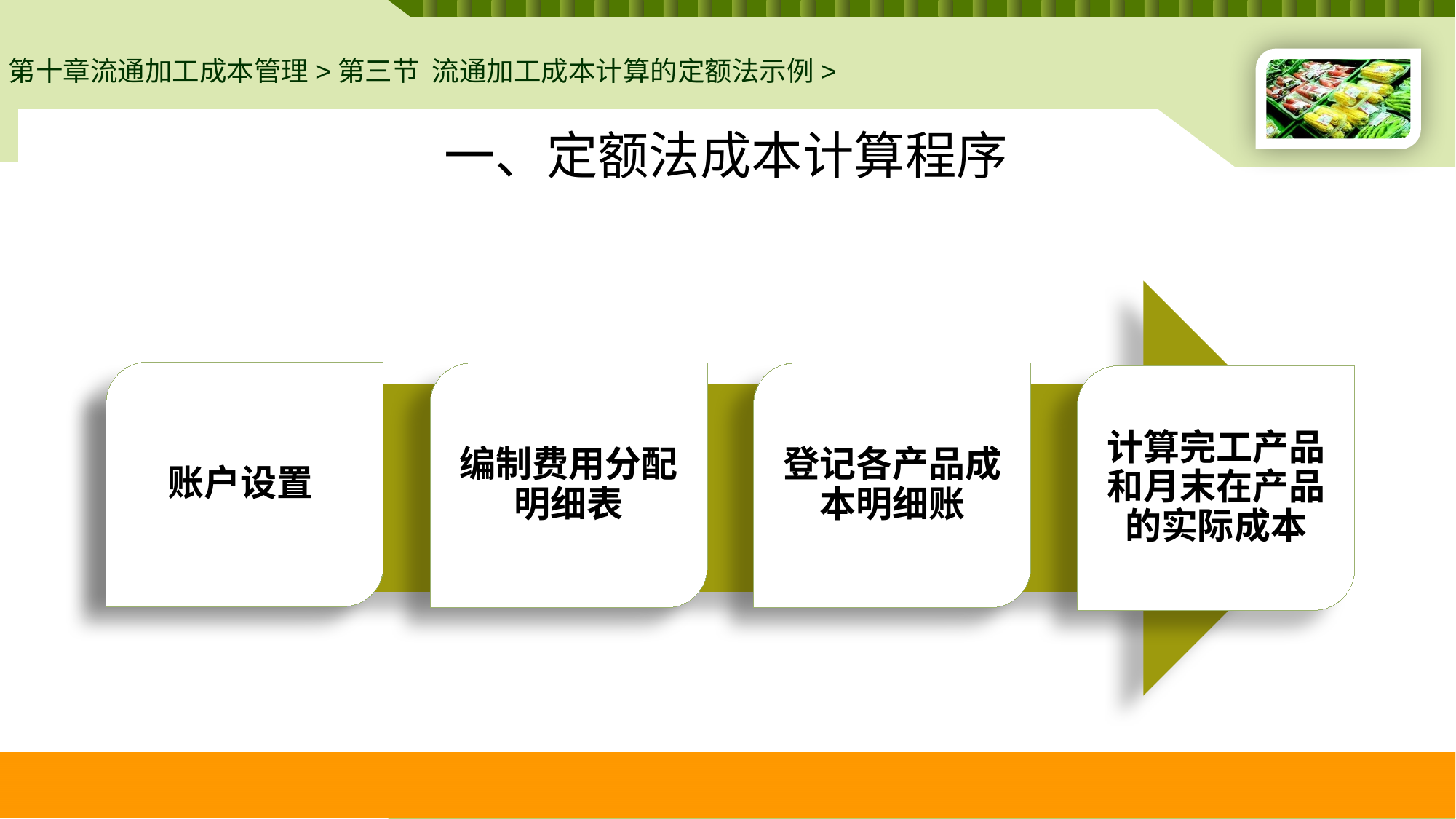

第十章流通加工成本管理>第三节  流通加工成本计算的定额法示例>
# 一、定额法成本计算程序
账户设置
编制费用分配明细表
登记各产品成本明细账
计算完工产品和月末在产品的实际成本